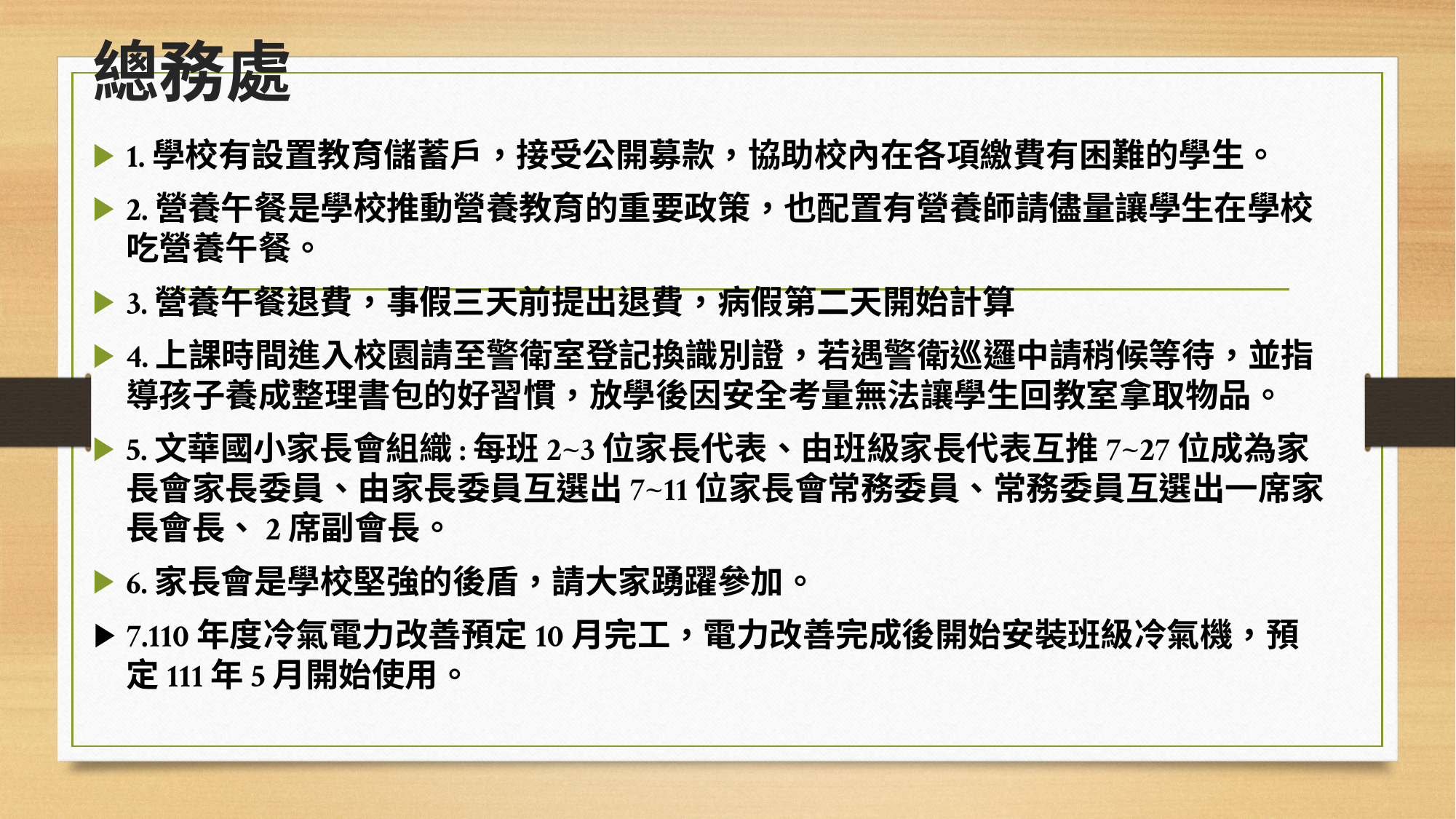

# 總務處
1.學校有設置教育儲蓄戶，接受公開募款，協助校內在各項繳費有困難的學生。
2.營養午餐是學校推動營養教育的重要政策，也配置有營養師請儘量讓學生在學校吃營養午餐。
3.營養午餐退費，事假三天前提出退費，病假第二天開始計算
4.上課時間進入校園請至警衛室登記換識別證，若遇警衛巡邏中請稍候等待，並指導孩子養成整理書包的好習慣，放學後因安全考量無法讓學生回教室拿取物品。
5.文華國小家長會組織:每班2~3位家長代表、由班級家長代表互推7~27位成為家長會家長委員、由家長委員互選出7~11位家長會常務委員、常務委員互選出一席家長會長、2席副會長。
6.家長會是學校堅強的後盾，請大家踴躍參加。
7.110年度冷氣電力改善預定10月完工，電力改善完成後開始安裝班級冷氣機，預定111年5月開始使用。